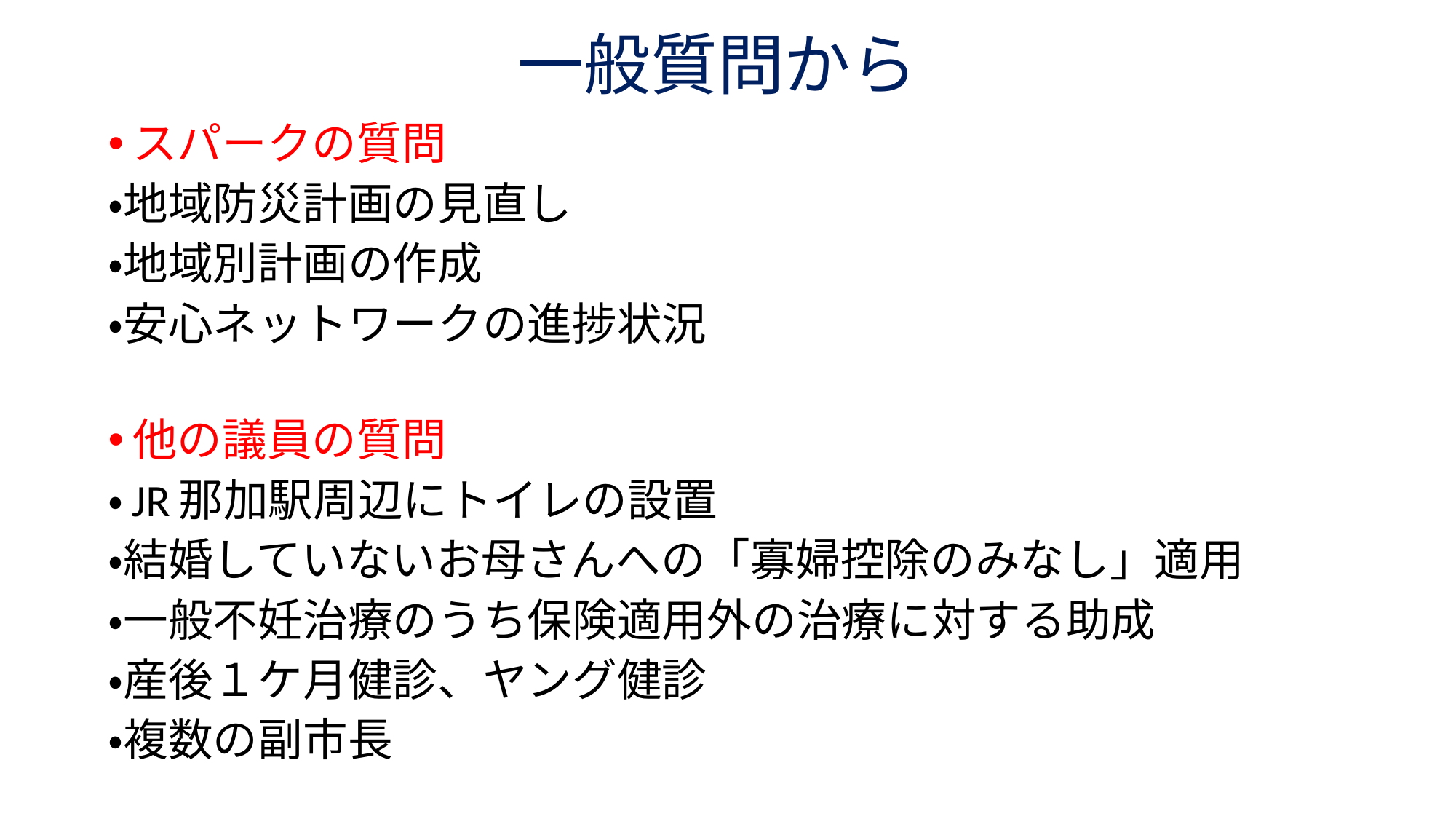

# 一般質問から
スパークの質問
・地域防災計画の見直し
・地域別計画の作成
・安心ネットワークの進捗状況

他の議員の質問
・JR那加駅周辺にトイレの設置
・結婚していないお母さんへの「寡婦控除のみなし」適用
・一般不妊治療のうち保険適用外の治療に対する助成
・産後１ケ月健診、ヤング健診
・複数の副市長
総務費
民生費
土木費
衛生費